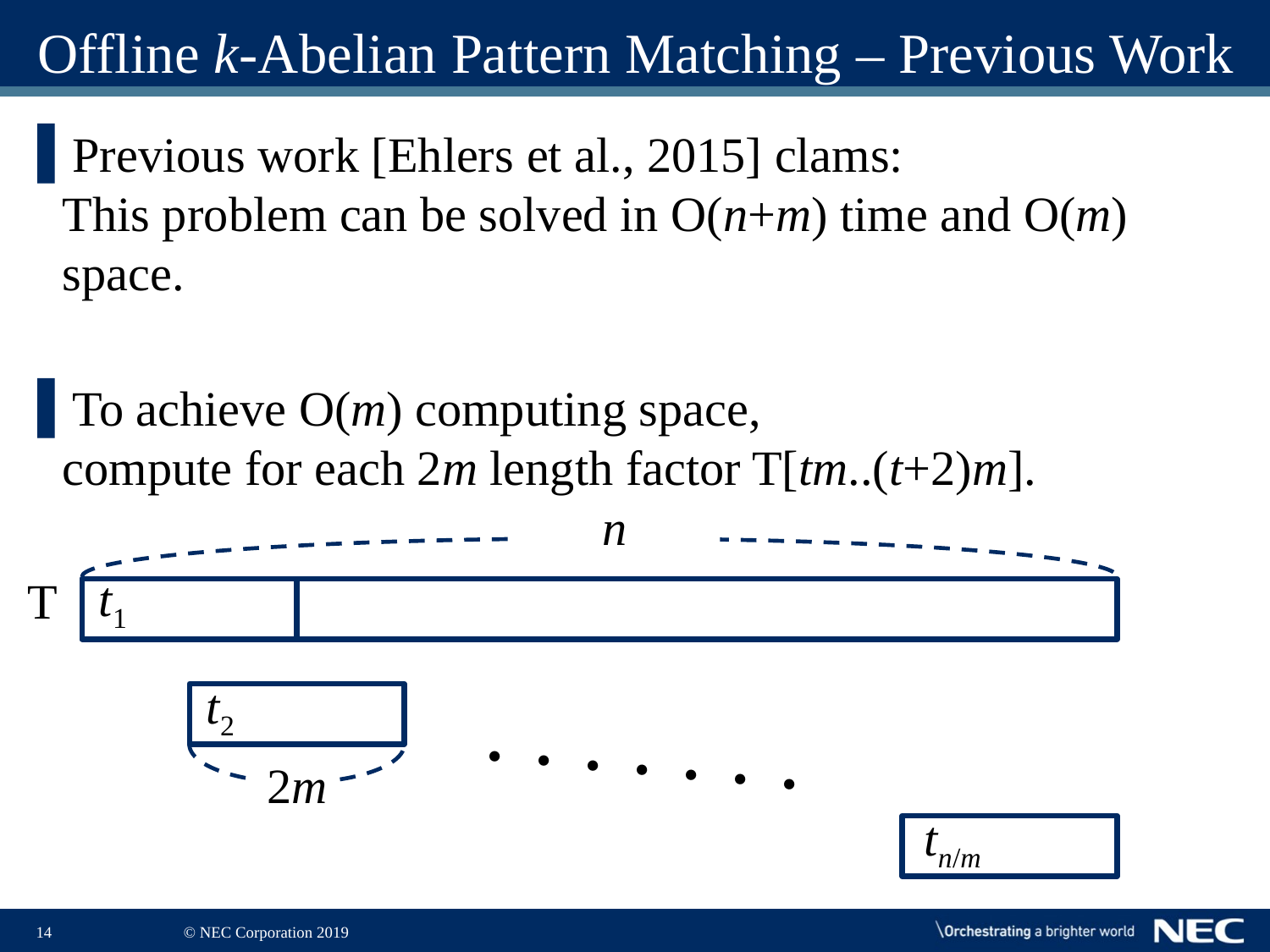

# Offline k-Abelian Pattern Matching – Previous Work
Previous work [Ehlers et al., 2015] clams:
This problem can be solved in O(n+m) time and O(m) space.

To achieve O(m) computing space,
compute for each 2m length factor T[tm..(t+2)m].

n

t1
T

t2

・・・・・・・
2m
tn/m